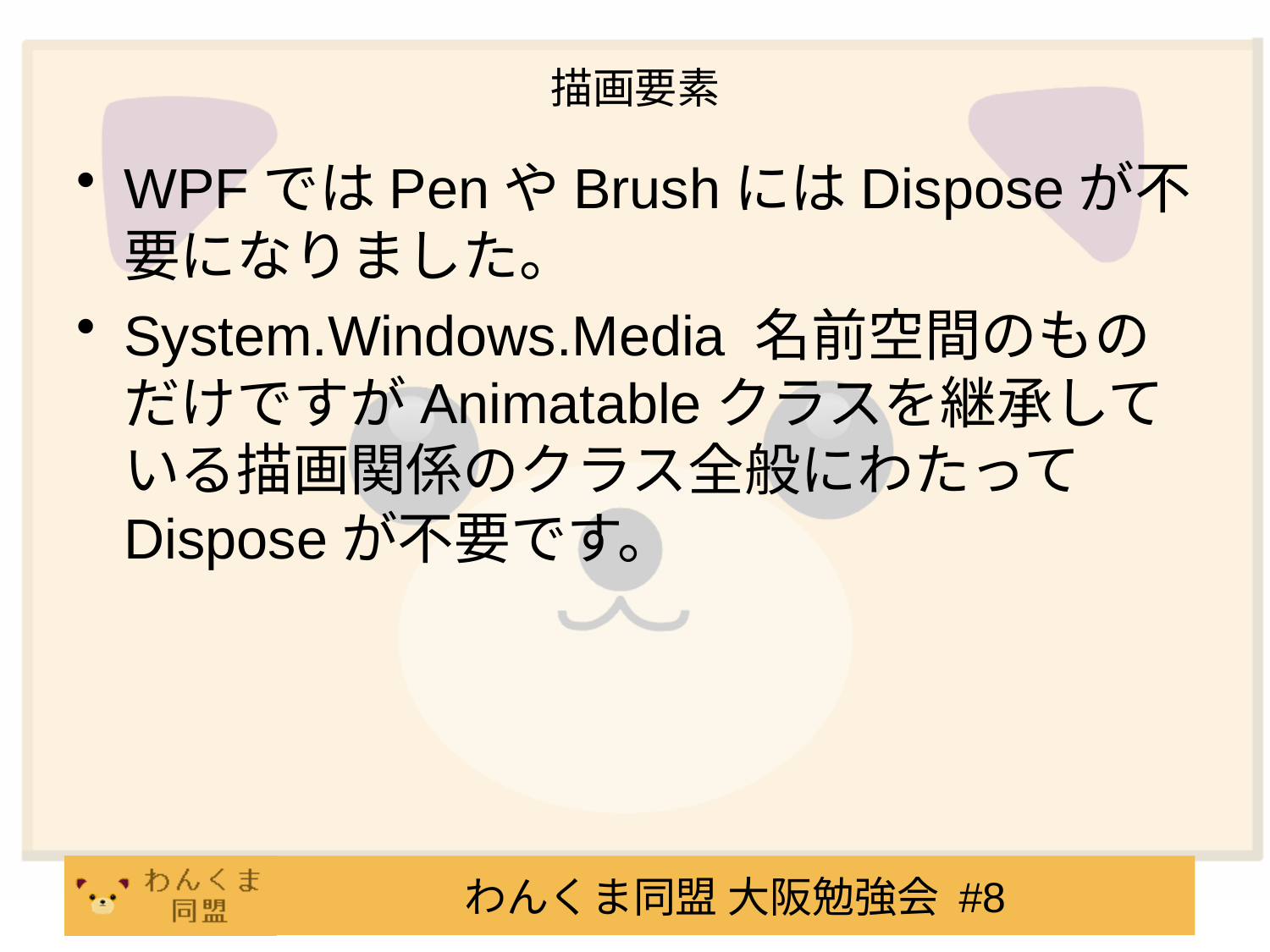

# 描画要素
WPFではPenやBrushにはDisposeが不要になりました。
System.Windows.Media 名前空間のものだけですがAnimatableクラスを継承している描画関係のクラス全般にわたってDisposeが不要です。